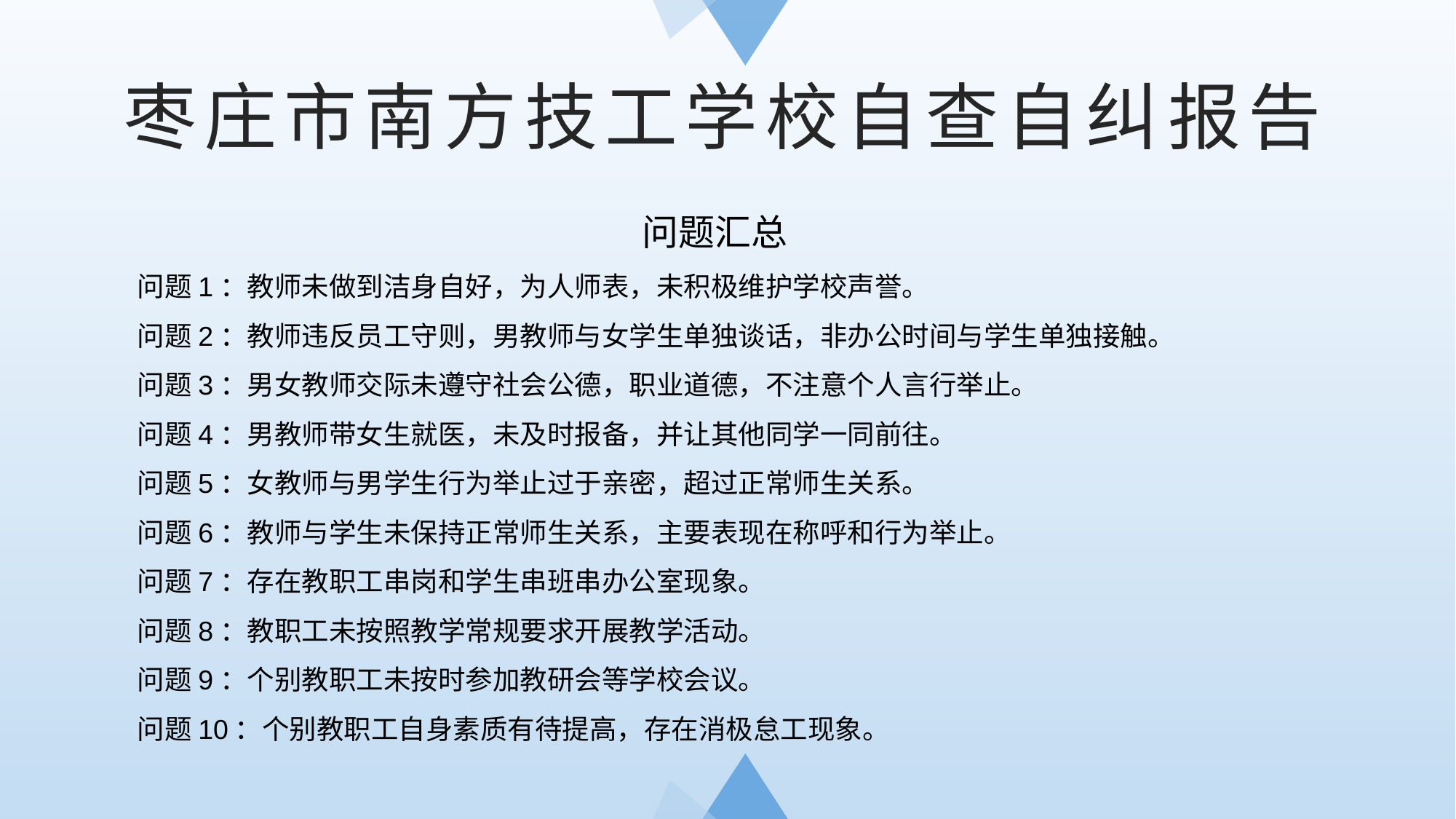

枣庄市南方技工学校自查自纠报告
问题汇总
问题1：教师未做到洁身自好，为人师表，未积极维护学校声誉。
问题2：教师违反员工守则，男教师与女学生单独谈话，非办公时间与学生单独接触。
问题3：男女教师交际未遵守社会公德，职业道德，不注意个人言行举止。
问题4：男教师带女生就医，未及时报备，并让其他同学一同前往。
问题5：女教师与男学生行为举止过于亲密，超过正常师生关系。
问题6：教师与学生未保持正常师生关系，主要表现在称呼和行为举止。
问题7：存在教职工串岗和学生串班串办公室现象。
问题8：教职工未按照教学常规要求开展教学活动。
问题9：个别教职工未按时参加教研会等学校会议。
问题10：个别教职工自身素质有待提高，存在消极怠工现象。